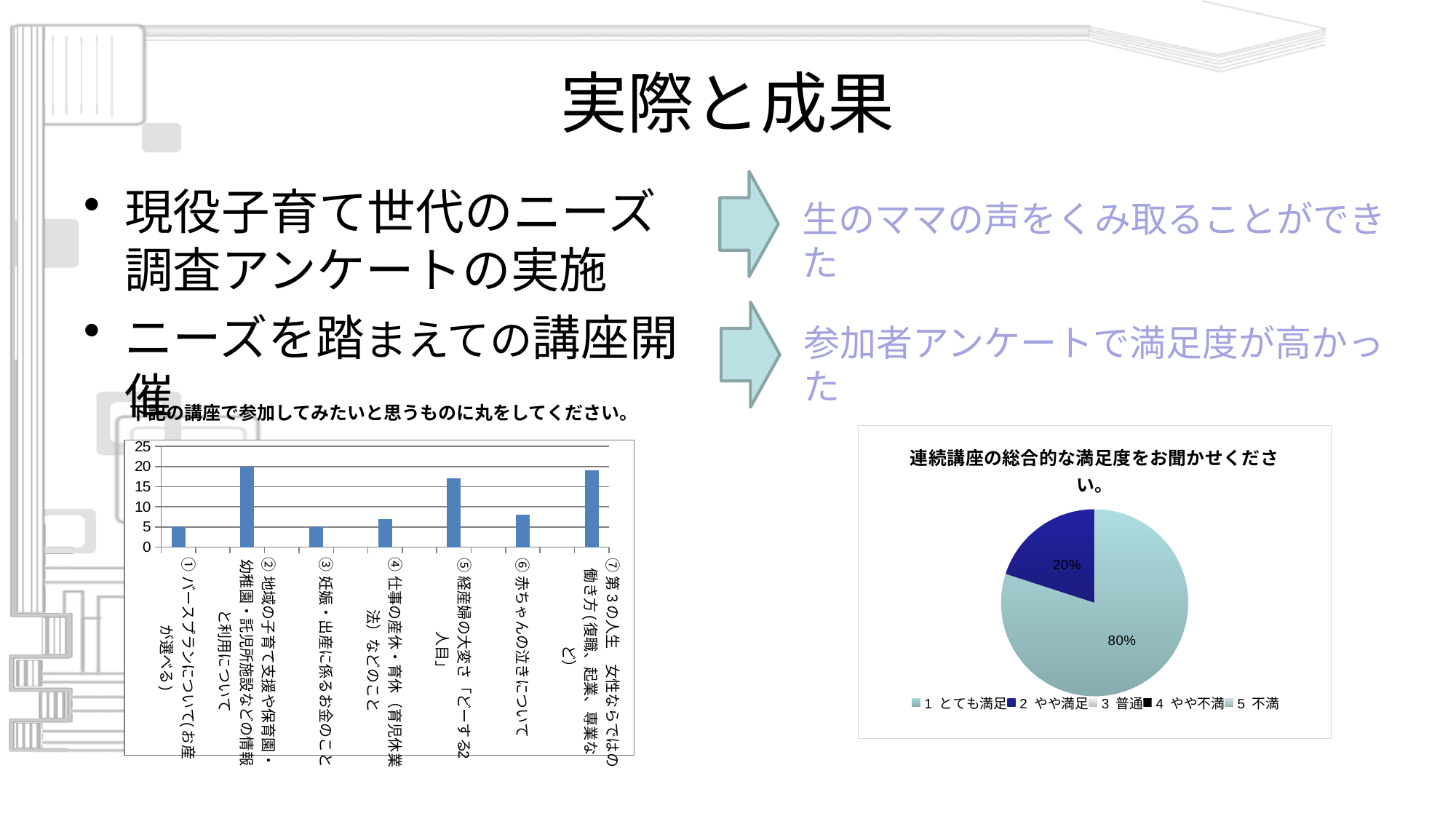

# 実際と成果
現役子育て世代のニーズ調査アンケートの実施
ニーズを踏まえての講座開催
生のママの声をくみ取ることができた

参加者アンケートで満足度が高かった

下記の講座で参加してみたいと思うものに丸をしてください。

### Chart: 連続講座の総合的な満足度をお聞かせください。

| Category |  |
|---|---|
| 1 とても満足 | 12.0 |
| 2 やや満足 | 3.0 |
| 3 普通 | 0.0 |
| 4 やや不満 | 0.0 |
| 5 不満 | 0.0 |

### Chart

| Category |  |
|---|---|
| ①バースプランについて(お産が選べる) | 5.0 |
|  | None |
| ②地域の子育て支援や保育園・幼稚園・託児所施設などの情報と利用について | 20.0 |
|  | None |
| ③妊娠・出産に係るお金のこと　 | 5.0 |
|  | None |
| ④仕事の産休・育休（育児休業法）などのこと | 7.0 |
|  | None |
| ⑤経産婦の大変さ「どーする2人目」　 | 17.0 |
|  | None |
| ⑥赤ちゃんの泣きについて | 8.0 |
|  | None |
| ⑦第3の人生　女性ならではの働き方(復職、起業、専業など） | 19.0 |